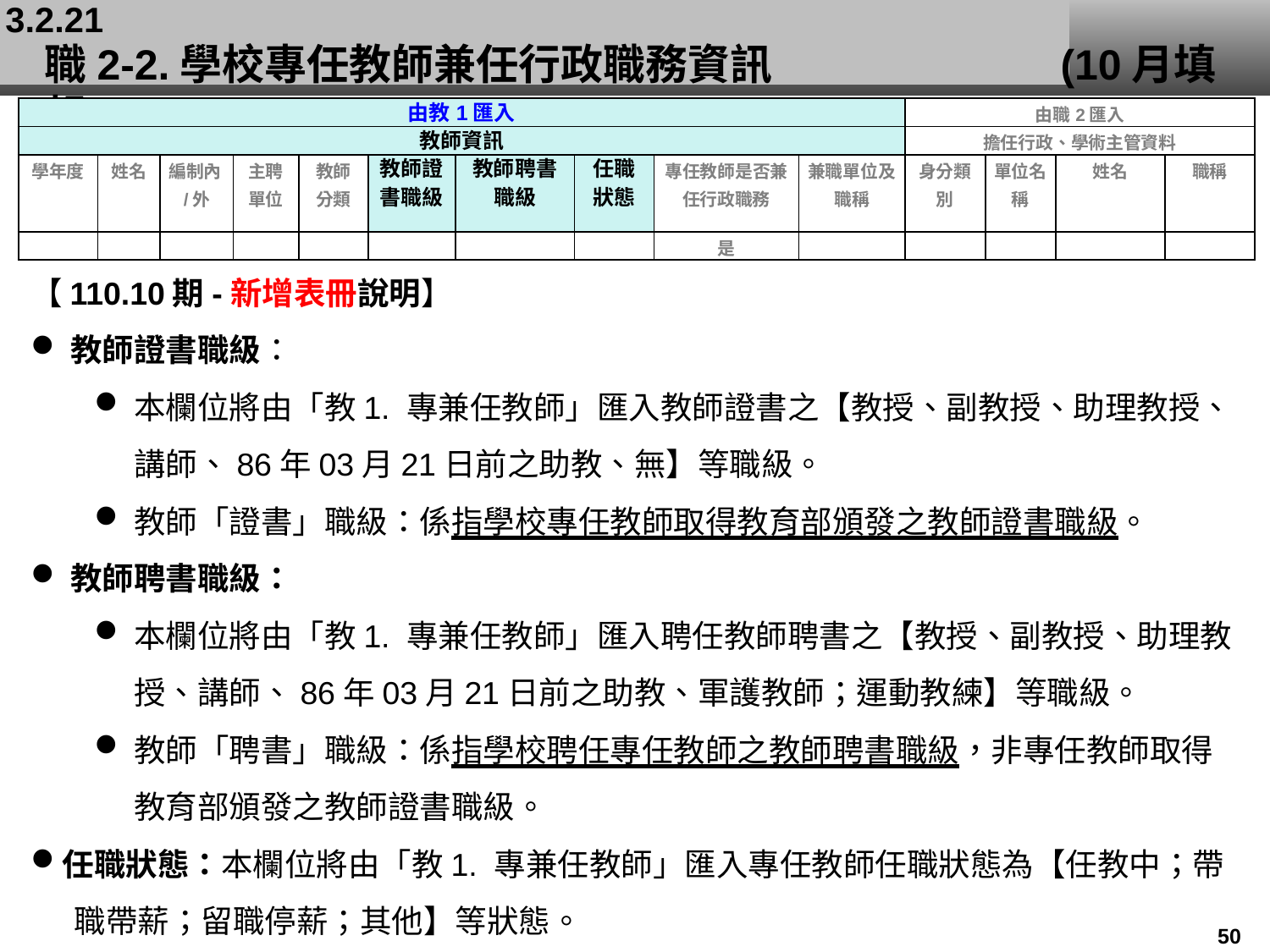

3.2.21
# 職2-2.學校專任教師兼任行政職務資訊		     	(10月填報)
| 由教1匯入 |  |  |  |  |  |  |  |  |  | 由職2匯入 |  |  |  |
| --- | --- | --- | --- | --- | --- | --- | --- | --- | --- | --- | --- | --- | --- |
| 教師資訊 |  |  |  |  |  |  |  |  |  | 擔任行政、學術主管資料 |  |  |  |
| 學年度 | 姓名 | 編制內/外 | 主聘單位 | 教師分類 | 教師證書職級 | 教師聘書職級 | 任職狀態 | 專任教師是否兼任行政職務 | 兼職單位及職稱 | 身分類別 | 單位名稱 | 姓名 | 職稱 |
|  |  |  |  |  |  |  |  | 是 |  |  |  |  |  |
【110.10期-新增表冊說明】
教師證書職級：
本欄位將由「教1. 專兼任教師」匯入教師證書之【教授、副教授、助理教授、講師、86年03月21日前之助教、無】等職級。
教師「證書」職級：係指學校專任教師取得教育部頒發之教師證書職級。
教師聘書職級：
本欄位將由「教1. 專兼任教師」匯入聘任教師聘書之【教授、副教授、助理教授、講師、86年03月21日前之助教、軍護教師；運動教練】等職級。
教師「聘書」職級：係指學校聘任專任教師之教師聘書職級，非專任教師取得教育部頒發之教師證書職級。
任職狀態：本欄位將由「教1. 專兼任教師」匯入專任教師任職狀態為【任教中；帶
     職帶薪；留職停薪；其他】等狀態。